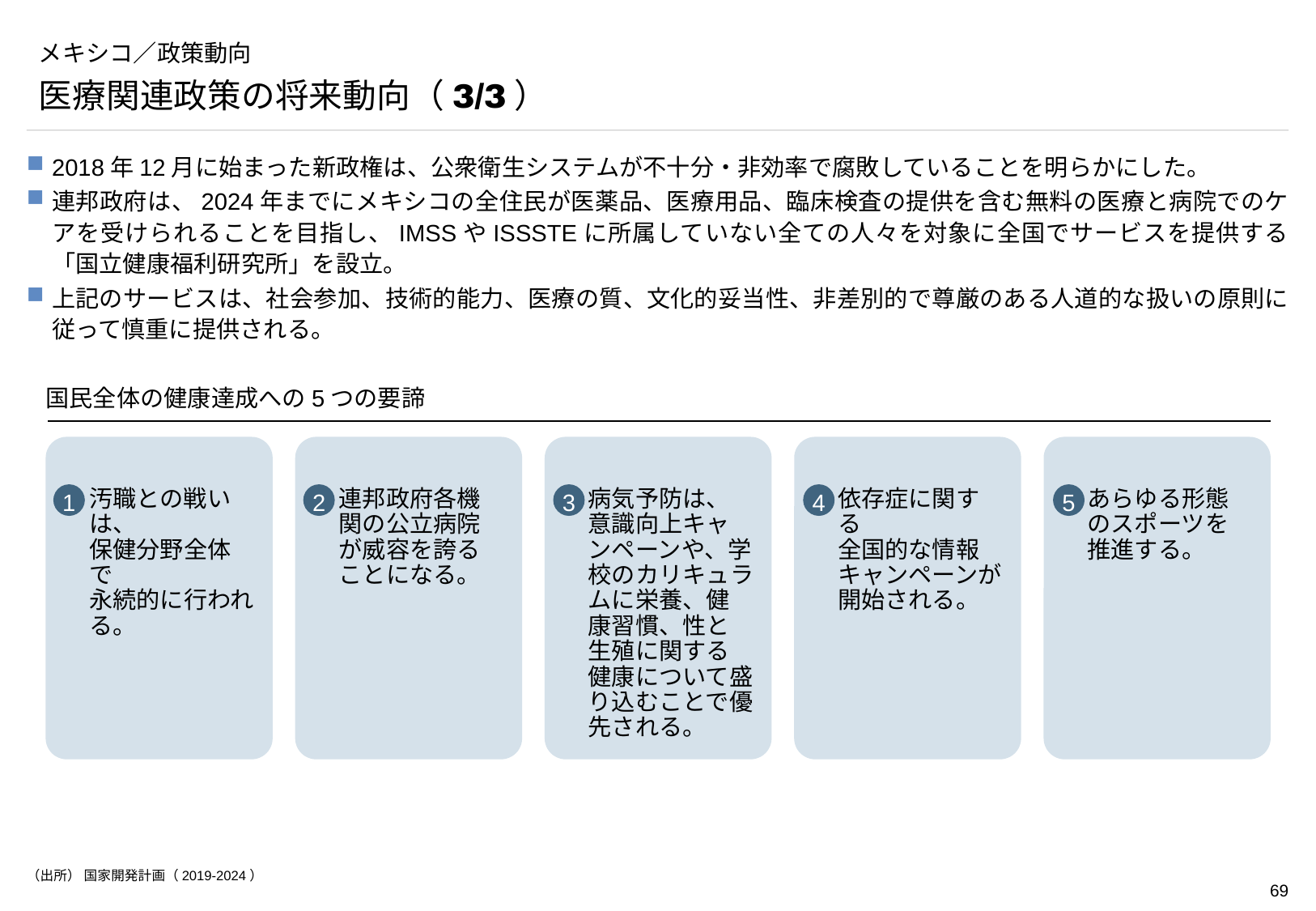

# メキシコ／政策動向
医療関連政策の将来動向（3/3）
2018年12月に始まった新政権は、公衆衛生システムが不十分・非効率で腐敗していることを明らかにした。
連邦政府は、2024年までにメキシコの全住民が医薬品、医療用品、臨床検査の提供を含む無料の医療と病院でのケアを受けられることを目指し、IMSSやISSSTEに所属していない全ての人々を対象に全国でサービスを提供する「国立健康福利研究所」を設立。
上記のサービスは、社会参加、技術的能力、医療の質、文化的妥当性、非差別的で尊厳のある人道的な扱いの原則に従って慎重に提供される。
国民全体の健康達成への5つの要諦

1
2
3
4
5
汚職との戦いは、
保健分野全体で
永続的に行われる。
連邦政府各機関の公立病院が威容を誇ることになる。
病気予防は、意識向上キャンペーンや、学校のカリキュラムに栄養、健康習慣、性と生殖に関する健康について盛り込むことで優先される。
依存症に関する
全国的な情報キャンペーンが開始される。
あらゆる形態のスポーツを推進する。
（出所） 国家開発計画（2019-2024）